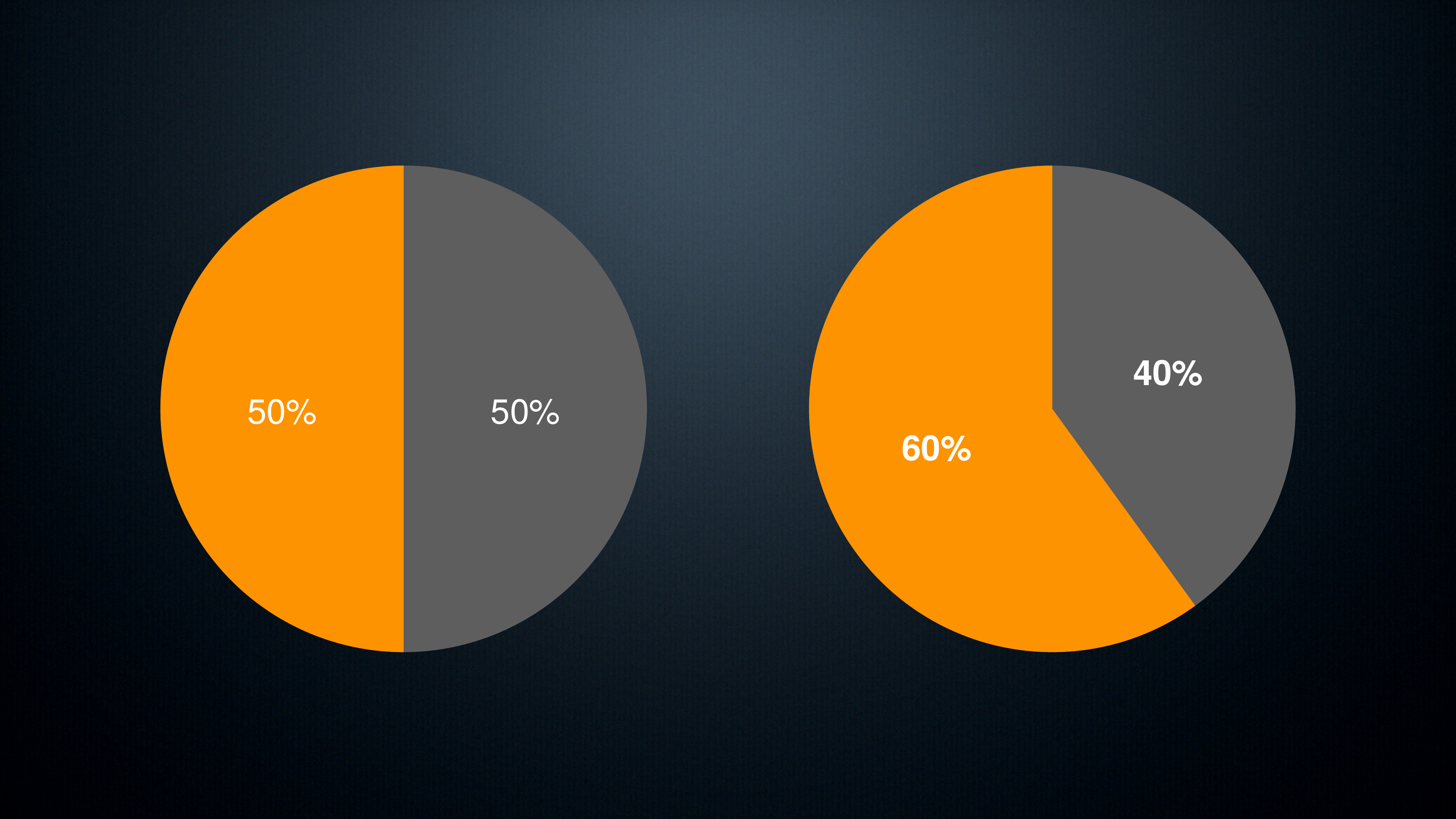

### Chart

| Category | 区域 1 |
|---|---|
| 四月 | 50.0 |
| 五月 | 50.0 |

### Chart

| Category | 区域 1 |
|---|---|
| 四月 | 2.0 |
| 五月 | 3.0 |